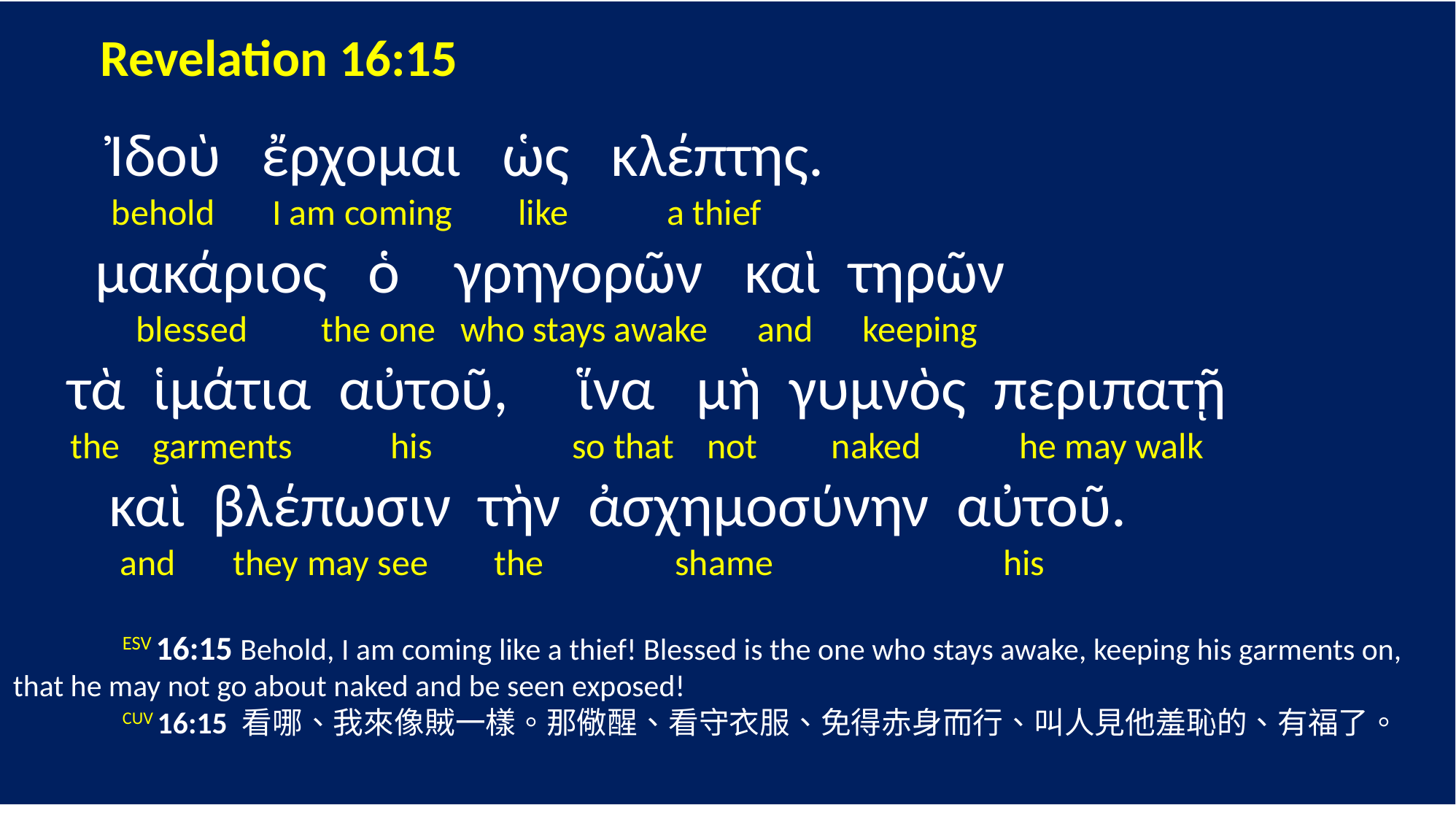

Revelation 16:15

       Ἰδοὺ   ἔρχομαι   ὡς   κλέπτης.
            behold       I am coming        like            a thief
      μακάριος   ὁ    γρηγορῶν   καὶ  τηρῶν
               blessed         the one   who stays awake      and      keeping
    τὰ  ἱμάτια  αὐτοῦ,     ἵνα   μὴ  γυμνὸς  περιπατῇ
       the    garments            his                 so that    not         naked            he may walk
       καὶ  βλέπωσιν  τὴν  ἀσχημοσύνην  αὐτοῦ.
             and       they may see        the                shame                            his

	ESV 16:15 Behold, I am coming like a thief! Blessed is the one who stays awake, keeping his garments on, that he may not go about naked and be seen exposed!
	CUV 16:15 看哪、我來像賊一樣。那儆醒、看守衣服、免得赤身而行、叫人見他羞恥的、有福了。